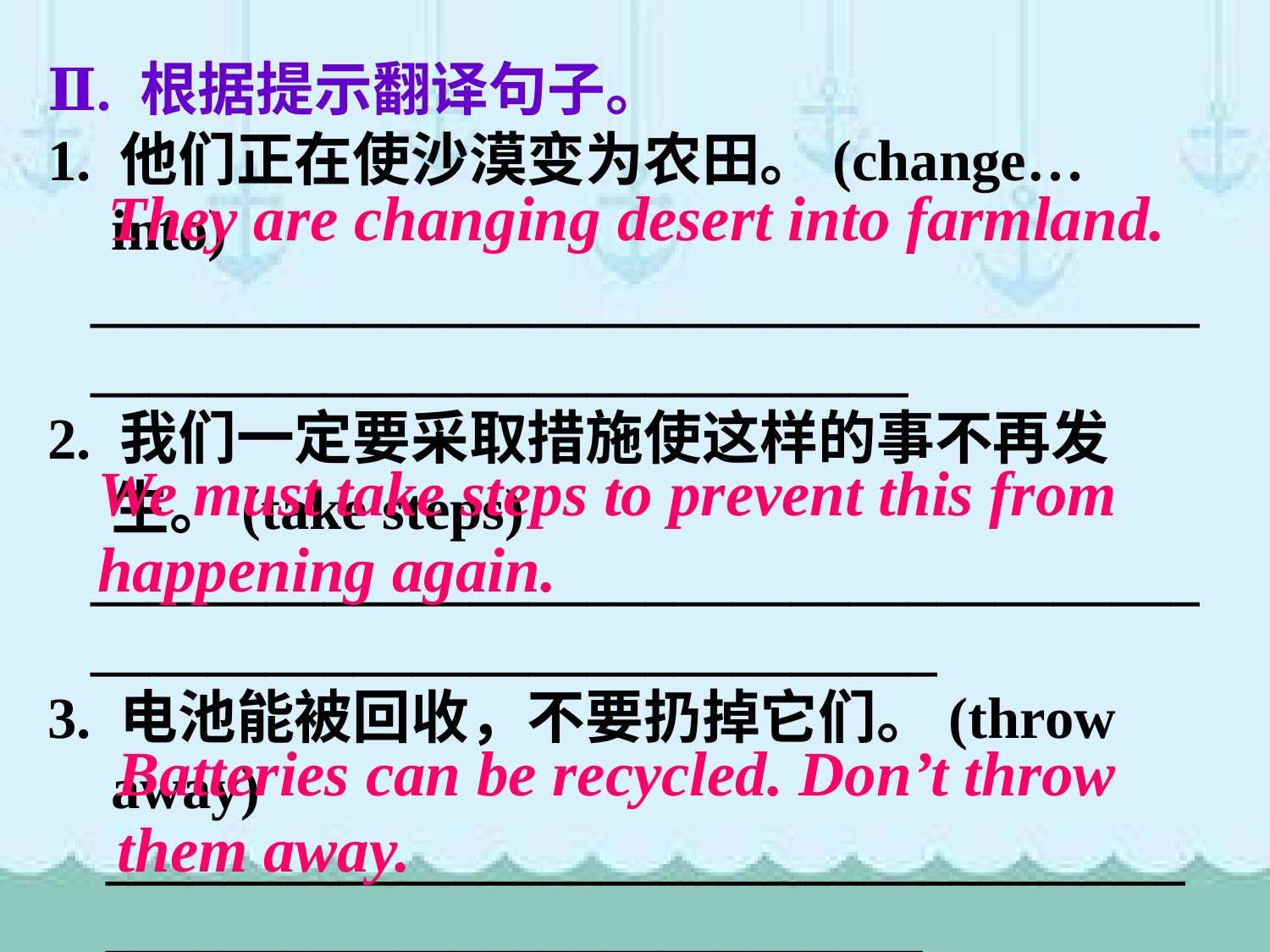

Ⅱ. 根据提示翻译句子。
1. 他们正在使沙漠变为农田。(change… into)
   ______________________________________
   ____________________________
2. 我们一定要采取措施使这样的事不再发生。(take steps)
   ______________________________________
   _____________________________
3. 电池能被回收，不要扔掉它们。(throw away)
    _____________________________________
    ____________________________
They are changing desert into farmland.
We must take steps to prevent this from happening again.
Batteries can be recycled. Don’t throw them away.